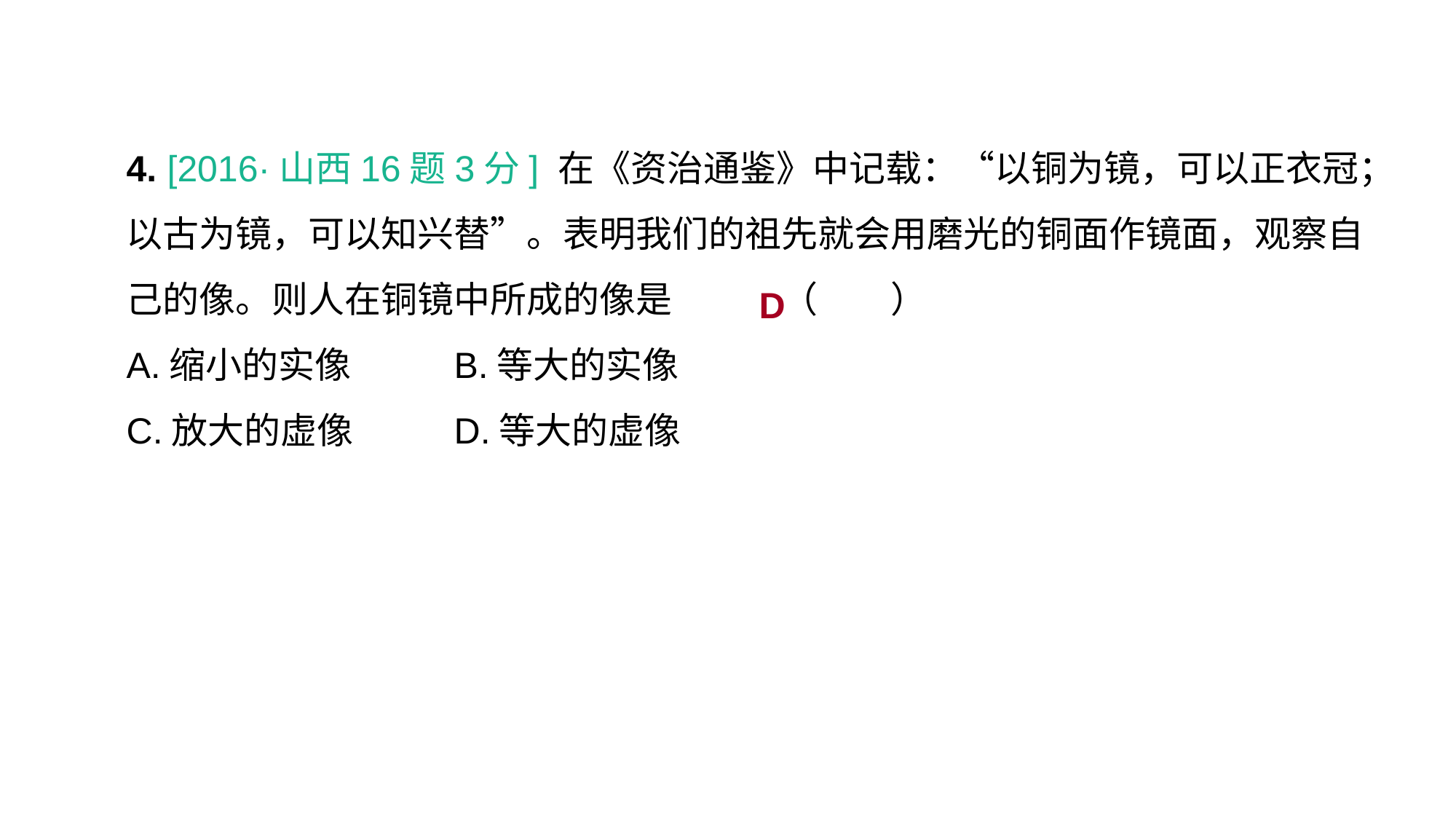

4. [2016·山西16题3分] 在《资治通鉴》中记载：“以铜为镜，可以正衣冠；以古为镜，可以知兴替”。表明我们的祖先就会用磨光的铜面作镜面，观察自己的像。则人在铜镜中所成的像是	（　　）
A.缩小的实像	B.等大的实像
C.放大的虚像	D.等大的虚像
真题回顾 把握考向
D